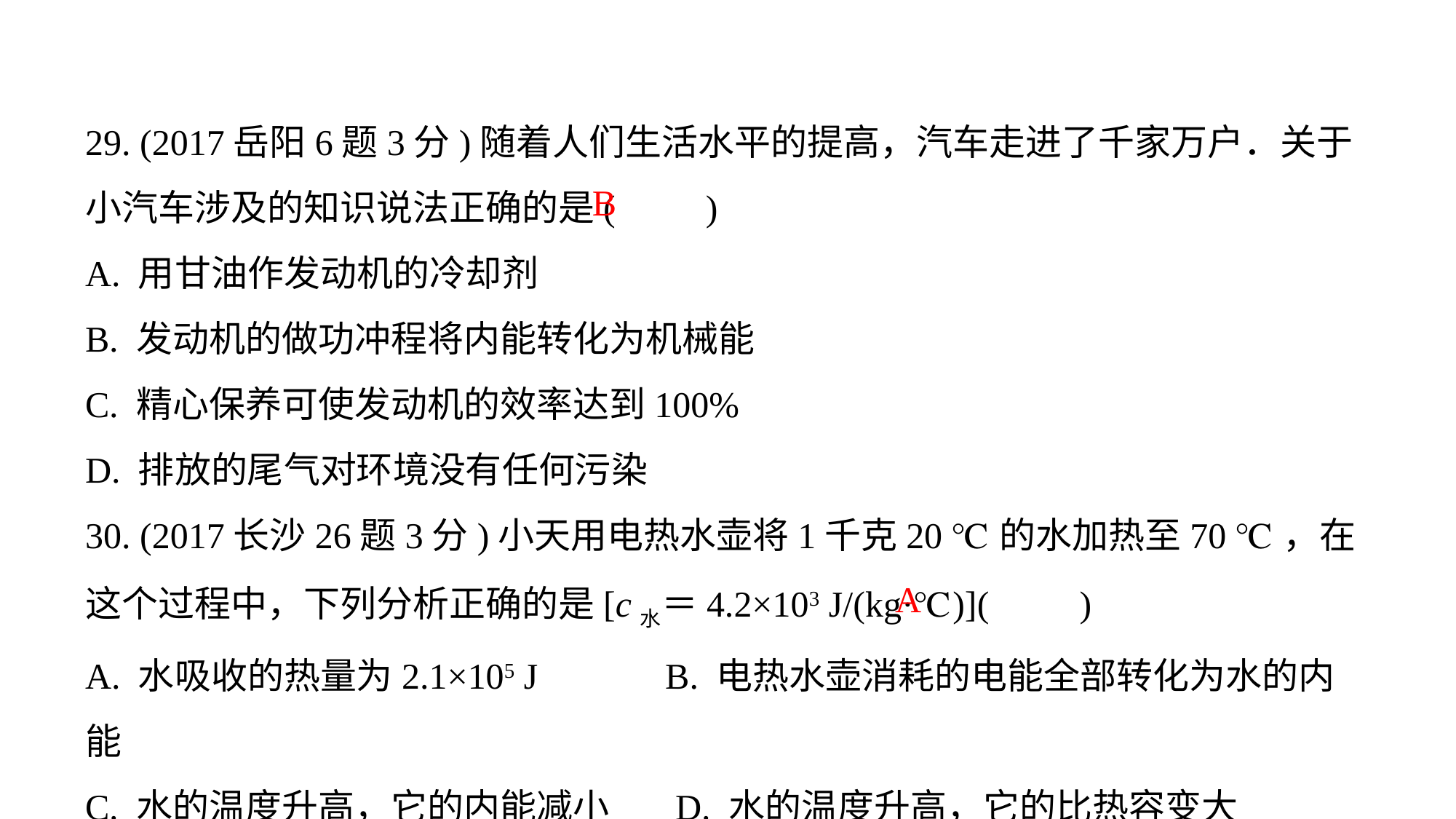

29. (2017岳阳6题3分)随着人们生活水平的提高，汽车走进了千家万户．关于小汽车涉及的知识说法正确的是(　　)
A. 用甘油作发动机的冷却剂
B. 发动机的做功冲程将内能转化为机械能
C. 精心保养可使发动机的效率达到100%
D. 排放的尾气对环境没有任何污染
30. (2017长沙26题3分)小天用电热水壶将1千克20 ℃的水加热至70 ℃，在这个过程中，下列分析正确的是[c水＝4.2×103 J/(kg·℃)](　　)
A. 水吸收的热量为2.1×105 J              B. 电热水壶消耗的电能全部转化为水的内能
C. 水的温度升高，它的内能减小       D. 水的温度升高，它的比热容变大
B
A